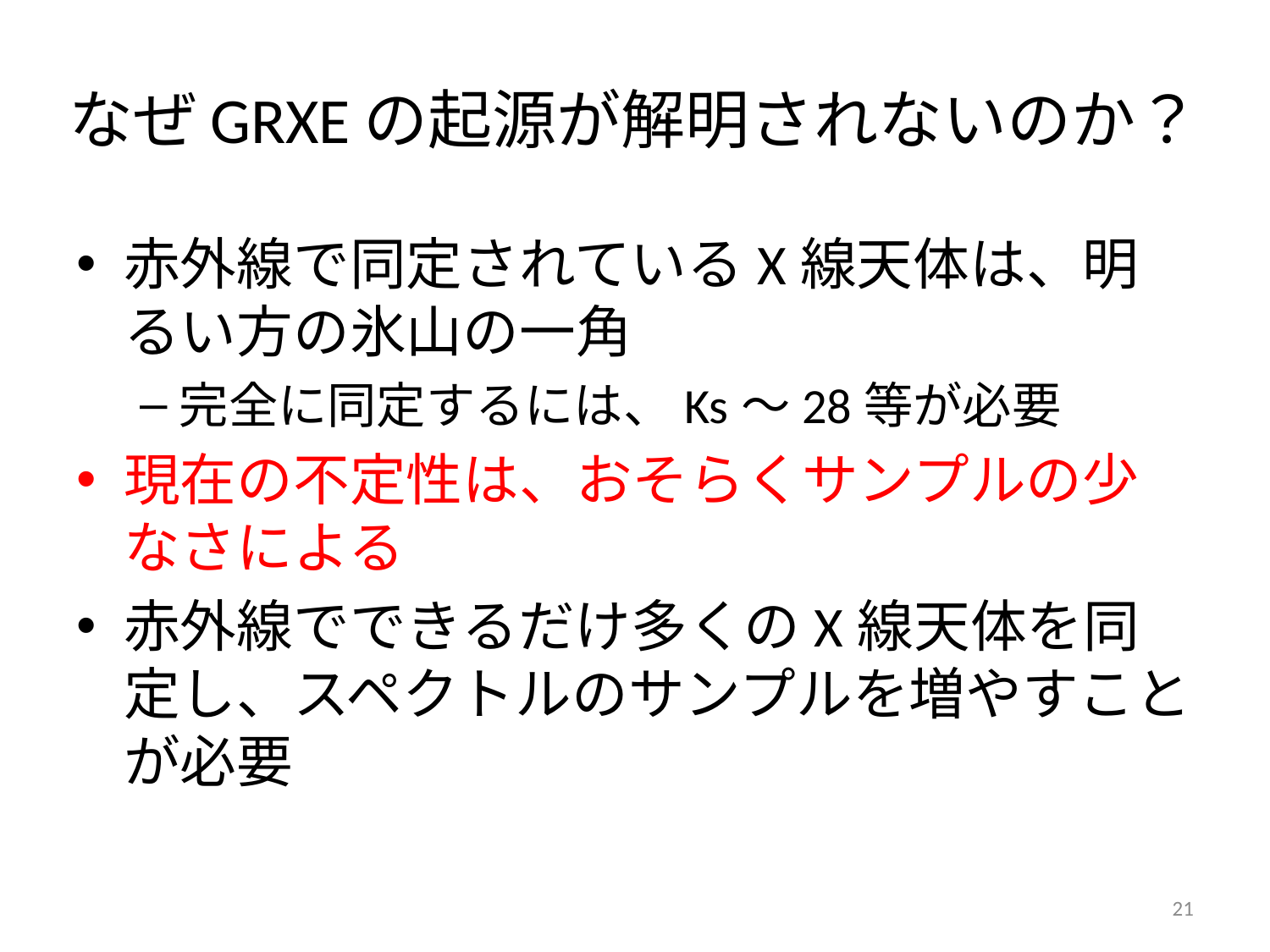

# なぜGRXEの起源が解明されないのか？
赤外線で同定されているX線天体は、明るい方の氷山の一角
完全に同定するには、Ks〜28等が必要
現在の不定性は、おそらくサンプルの少なさによる
赤外線でできるだけ多くのX線天体を同定し、スペクトルのサンプルを増やすことが必要
21